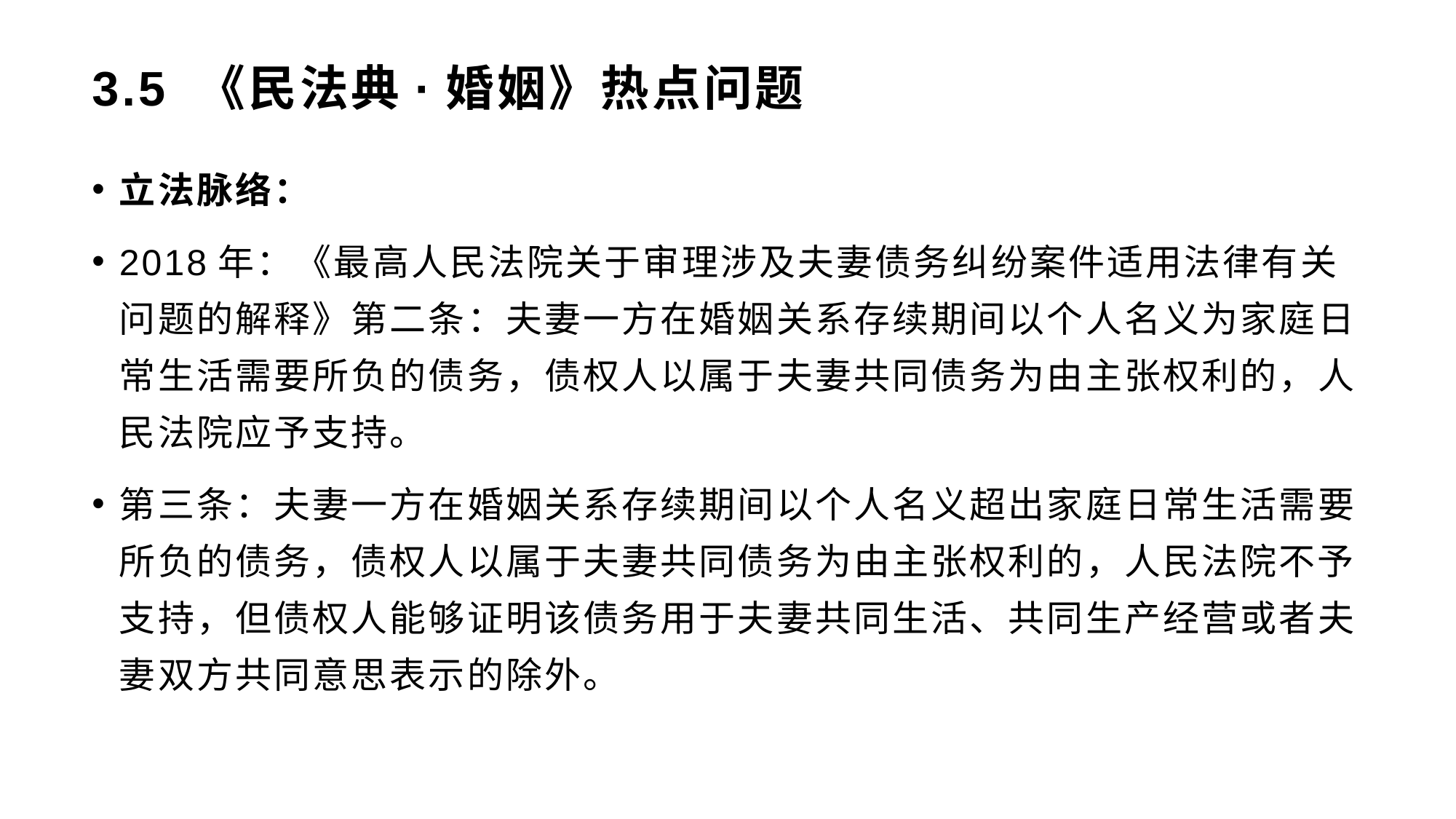

# 3.5 《民法典·婚姻》热点问题
立法脉络：
2018年：《最高人民法院关于审理涉及夫妻债务纠纷案件适用法律有关问题的解释》第二条：夫妻一方在婚姻关系存续期间以个人名义为家庭日常生活需要所负的债务，债权人以属于夫妻共同债务为由主张权利的，人民法院应予支持。
第三条：夫妻一方在婚姻关系存续期间以个人名义超出家庭日常生活需要所负的债务，债权人以属于夫妻共同债务为由主张权利的，人民法院不予支持，但债权人能够证明该债务用于夫妻共同生活、共同生产经营或者夫妻双方共同意思表示的除外。